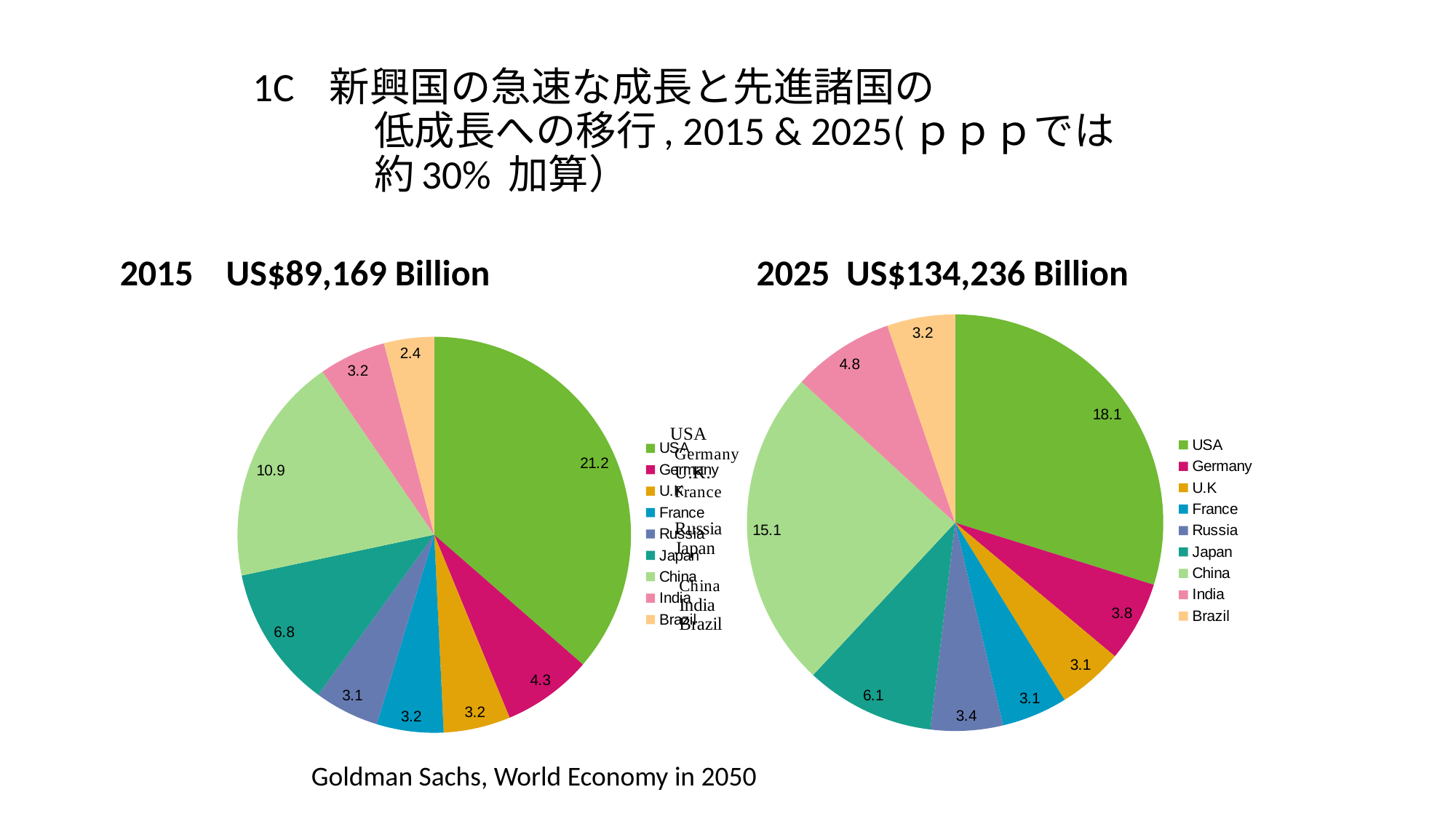

# 1C   新興国の急速な成長と先進諸国の 　　　低成長への移行, 2015 & 2025(ｐｐｐでは 　　　約30% 加算）
2015    US$89,169 Billion
2025  US$134,236 Billion

### Chart

| Category |  |
|---|---|
| USA | 21.2 |
| Germany | 4.3 |
| U.K | 3.2 |
| France | 3.2 |
| Russia | 3.1 |
| Japan | 6.8 |
| China | 10.9 |
| India | 3.2 |
| Brazil | 2.4 |

### Chart

| Category |  |
|---|---|
| USA | 18.1 |
| Germany | 3.8 |
| U.K | 3.1 |
| France | 3.1 |
| Russia | 3.4 |
| Japan | 6.1 |
| China | 15.1 |
| India | 4.8 |
| Brazil | 3.2 |
Goldman Sachs, World Economy in 2050